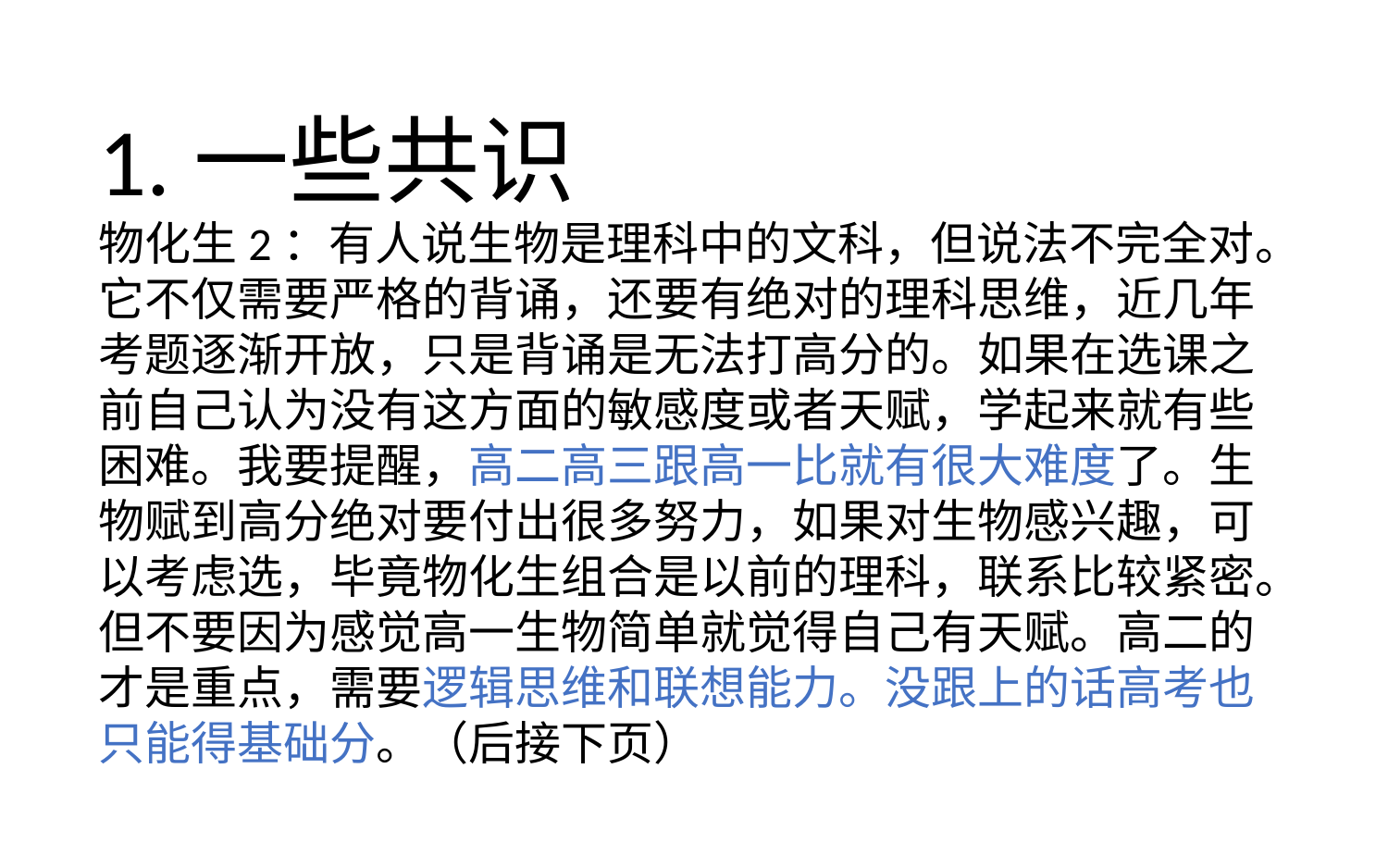

1.一些共识
物化生2：有人说生物是理科中的文科，但说法不完全对。它不仅需要严格的背诵，还要有绝对的理科思维，近几年考题逐渐开放，只是背诵是无法打高分的。如果在选课之前自己认为没有这方面的敏感度或者天赋，学起来就有些困难。我要提醒，高二高三跟高一比就有很大难度了。生物赋到高分绝对要付出很多努力，如果对生物感兴趣，可以考虑选，毕竟物化生组合是以前的理科，联系比较紧密。但不要因为感觉高一生物简单就觉得自己有天赋。高二的才是重点，需要逻辑思维和联想能力。没跟上的话高考也只能得基础分。（后接下页）